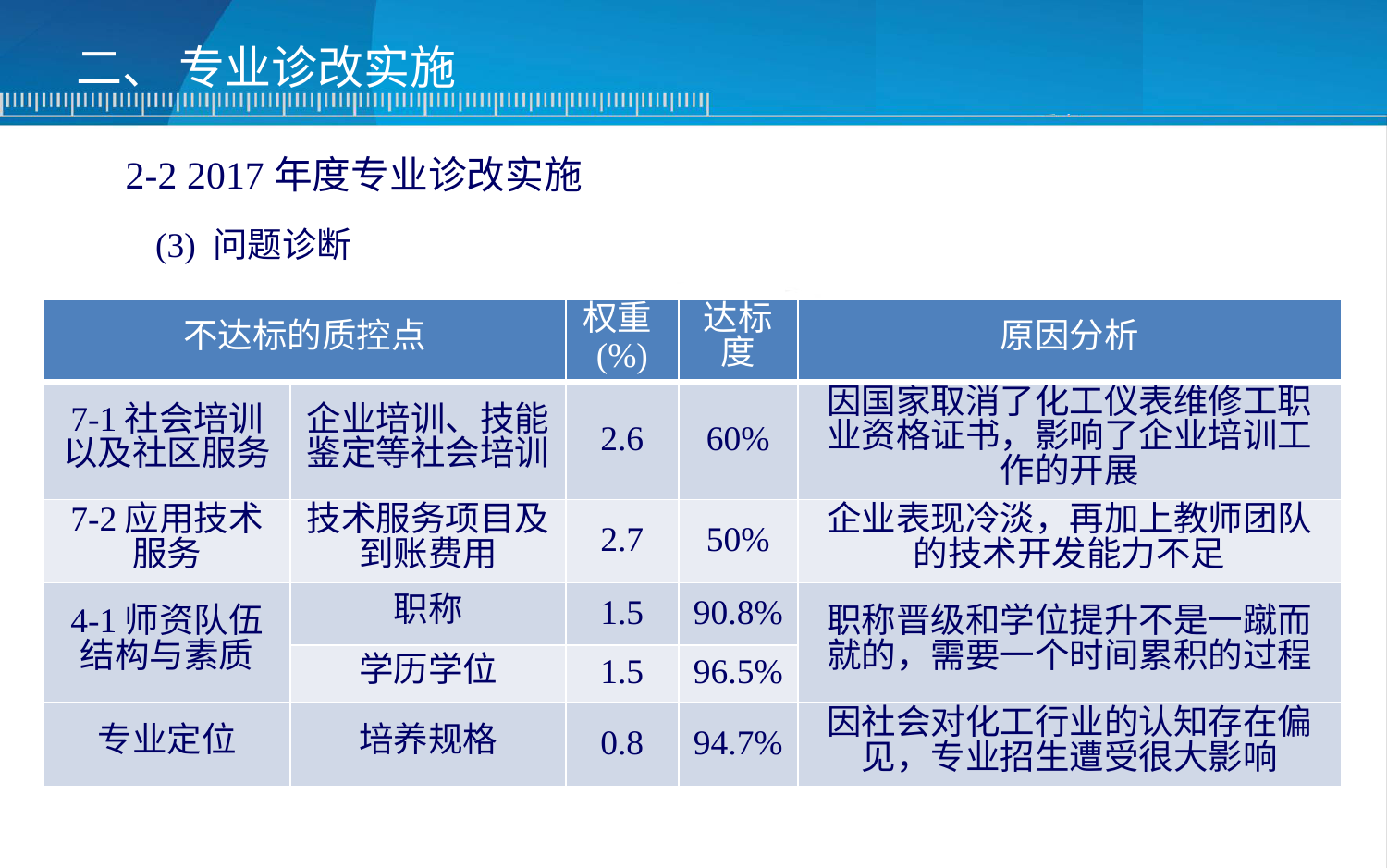

二、 专业诊改实施
2-2 2017年度专业诊改实施
(3) 问题诊断
| 不达标的质控点 |  | 权重(%) | 达标度 | 原因分析 |
| --- | --- | --- | --- | --- |
| 7-1社会培训以及社区服务 | 企业培训、技能鉴定等社会培训 | 2.6 | 60% | 因国家取消了化工仪表维修工职业资格证书，影响了企业培训工作的开展 |
| 7-2应用技术服务 | 技术服务项目及到账费用 | 2.7 | 50% | 企业表现冷淡，再加上教师团队的技术开发能力不足 |
| 4-1师资队伍结构与素质 | 职称 | 1.5 | 90.8% | 职称晋级和学位提升不是一蹴而就的，需要一个时间累积的过程 |
|  | 学历学位 | 1.5 | 96.5% |  |
| 专业定位 | 培养规格 | 0.8 | 94.7% | 因社会对化工行业的认知存在偏见，专业招生遭受很大影响 |